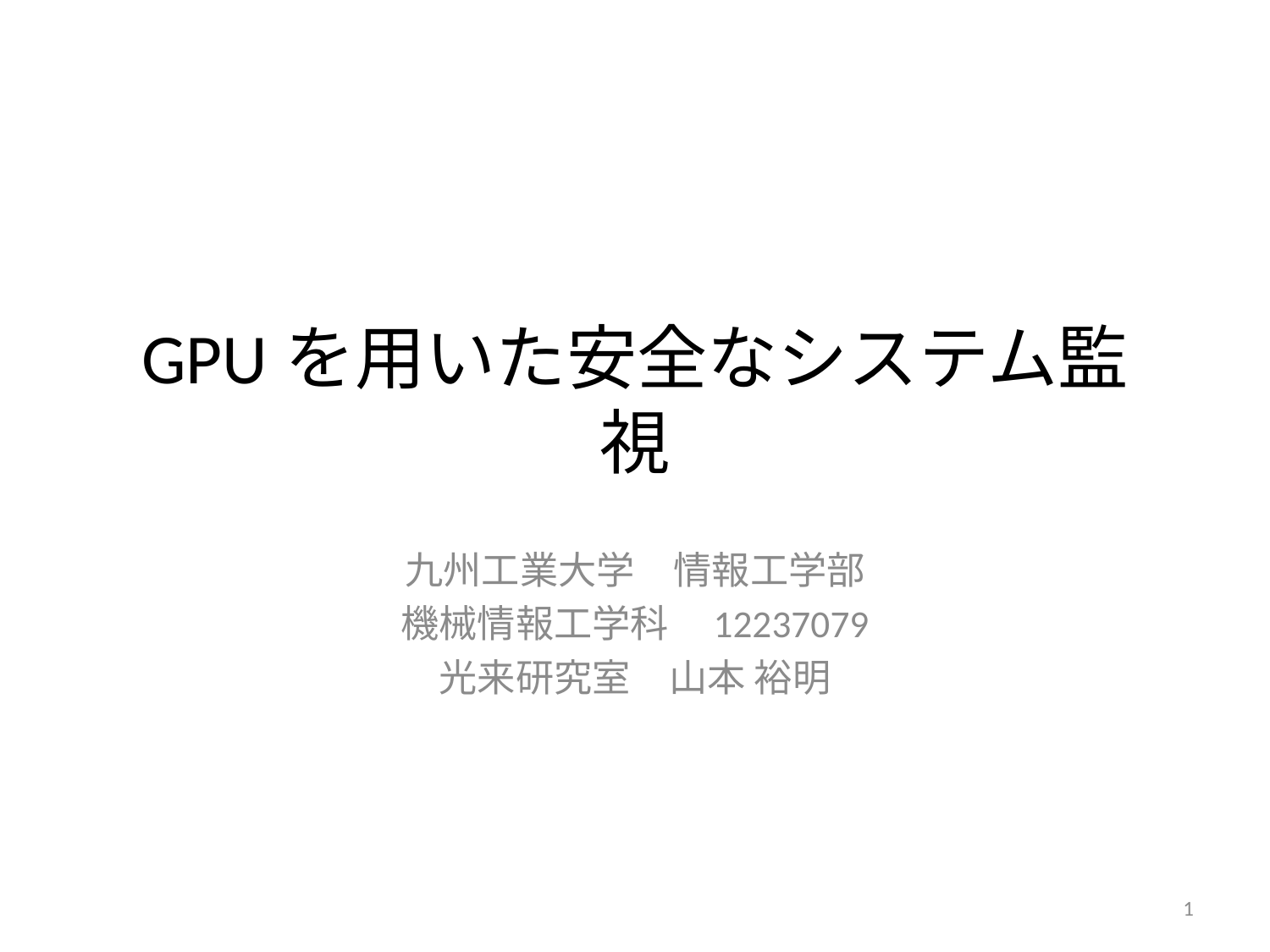

# GPUを用いた安全なシステム監視
九州工業大学　情報工学部
機械情報工学科　12237079
光来研究室　山本 裕明
1